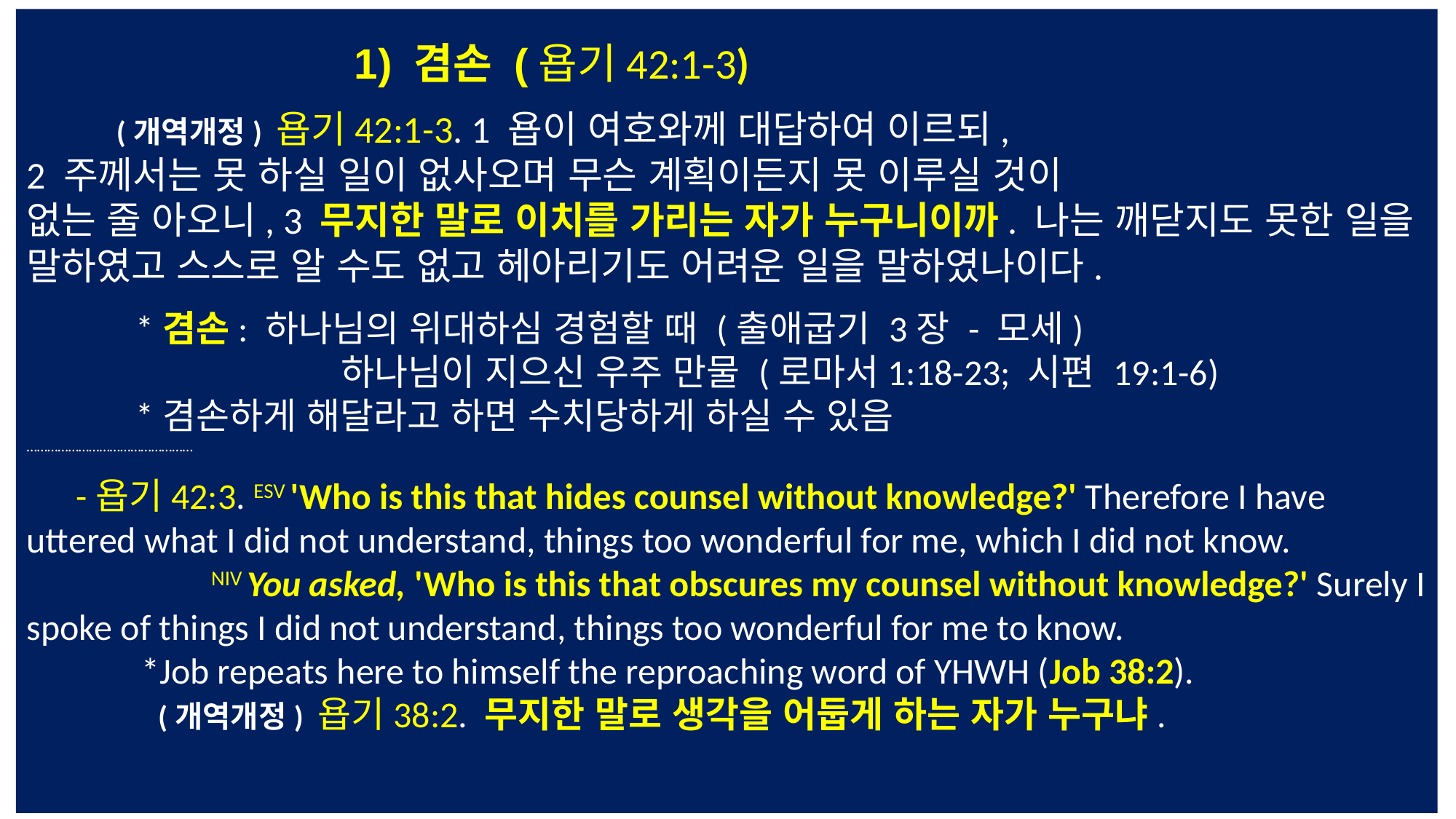

1) 겸손 (욥기42:1-3)

             (개역개정) 욥기42:1-3. 1 욥이 여호와께 대답하여 이르되,
2 주께서는 못 하실 일이 없사오며 무슨 계획이든지 못 이루실 것이
없는 줄 아오니, 3 무지한 말로 이치를 가리는 자가 누구니이까. 나는 깨닫지도 못한 일을 말하였고 스스로 알 수도 없고 헤아리기도 어려운 일을 말하였나이다.

	*겸손: 하나님의 위대하심 경험할 때 (출애굽기 3장 - 모세)
                              하나님이 지으신 우주 만물 (로마서1:18-23; 시편 19:1-6)
	*겸손하게 해달라고 하면 수치당하게 하실 수 있음
…………………………………………

      -욥기42:3. ESV 'Who is this that hides counsel without knowledge?' Therefore I have uttered what I did not understand, things too wonderful for me, which I did not know.
                                       NIV You asked, 'Who is this that obscures my counsel without knowledge?' Surely I spoke of things I did not understand, things too wonderful for me to know.
              *Job repeats here to himself the reproaching word of YHWH (Job 38:2).
                   (개역개정) 욥기38:2. 무지한 말로 생각을 어둡게 하는 자가 누구냐.